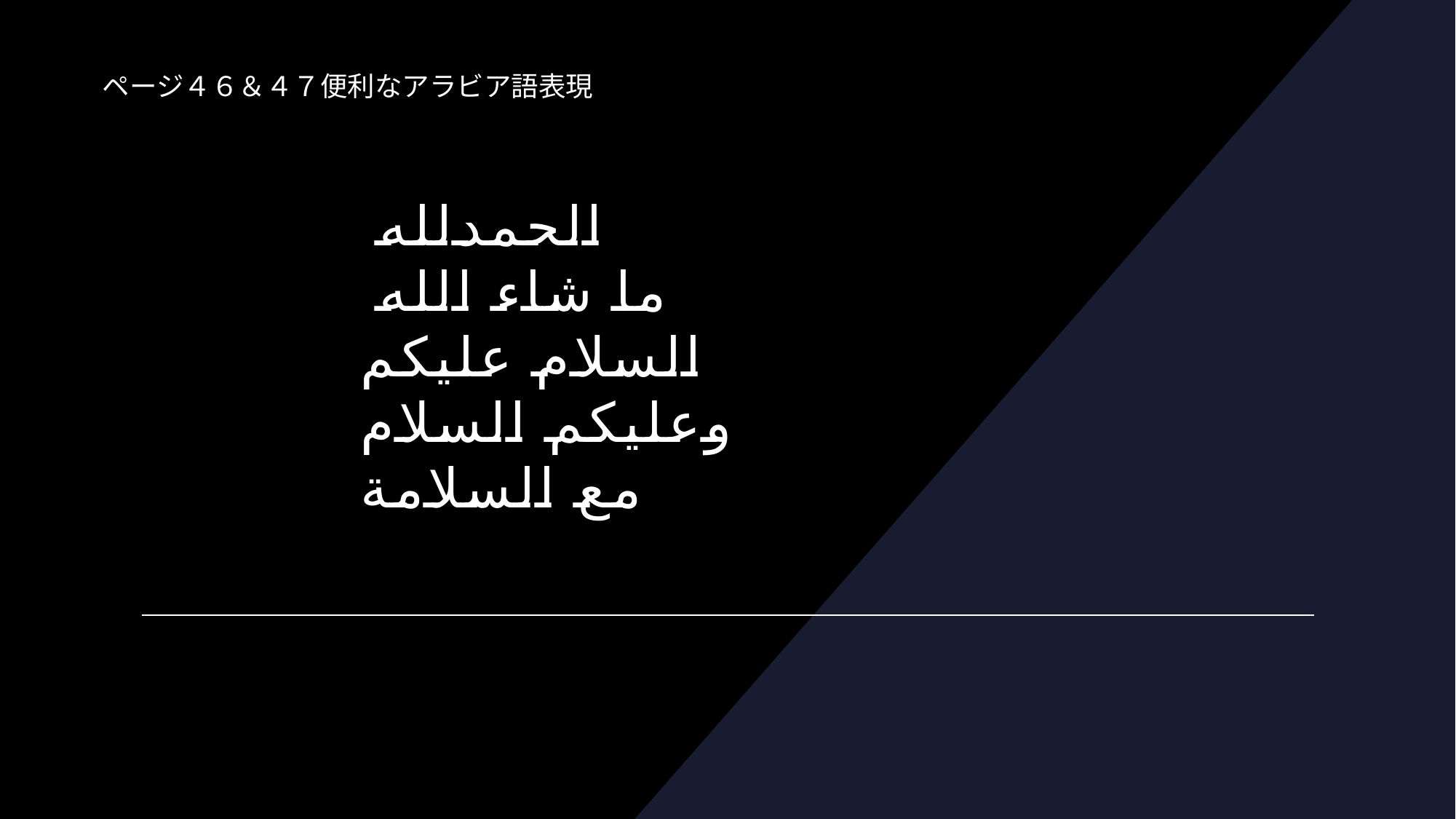

ページ４６＆４７便利なアラビア語表現
# الحمدلله ما شاء الله السلام عليكم وعليكم السلام مع السلامة